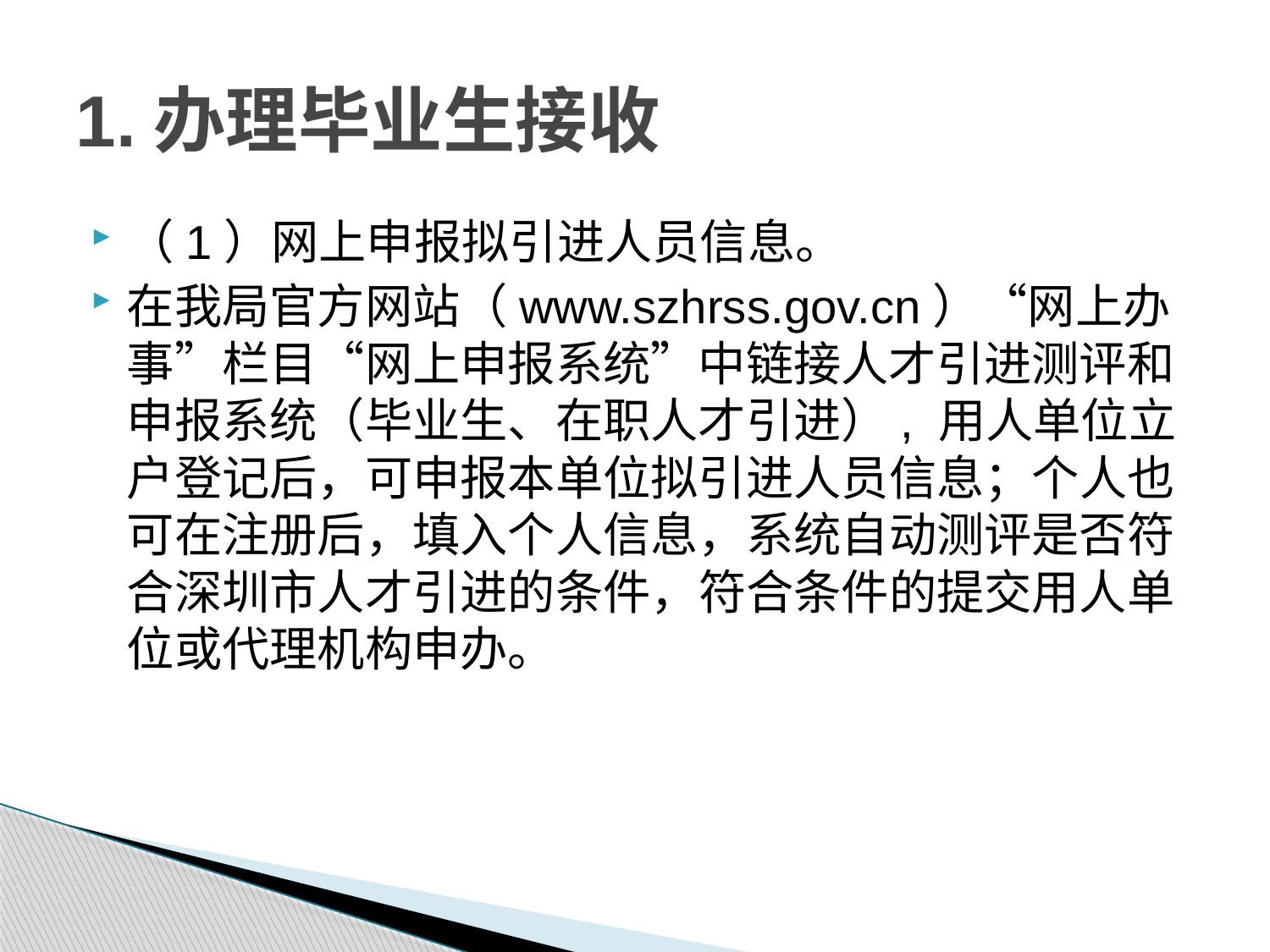

# 1.办理毕业生接收
（1）网上申报拟引进人员信息。
在我局官方网站（www.szhrss.gov.cn）“网上办事”栏目“网上申报系统”中链接人才引进测评和申报系统（毕业生、在职人才引进）, 用人单位立户登记后，可申报本单位拟引进人员信息；个人也可在注册后，填入个人信息，系统自动测评是否符合深圳市人才引进的条件，符合条件的提交用人单位或代理机构申办。